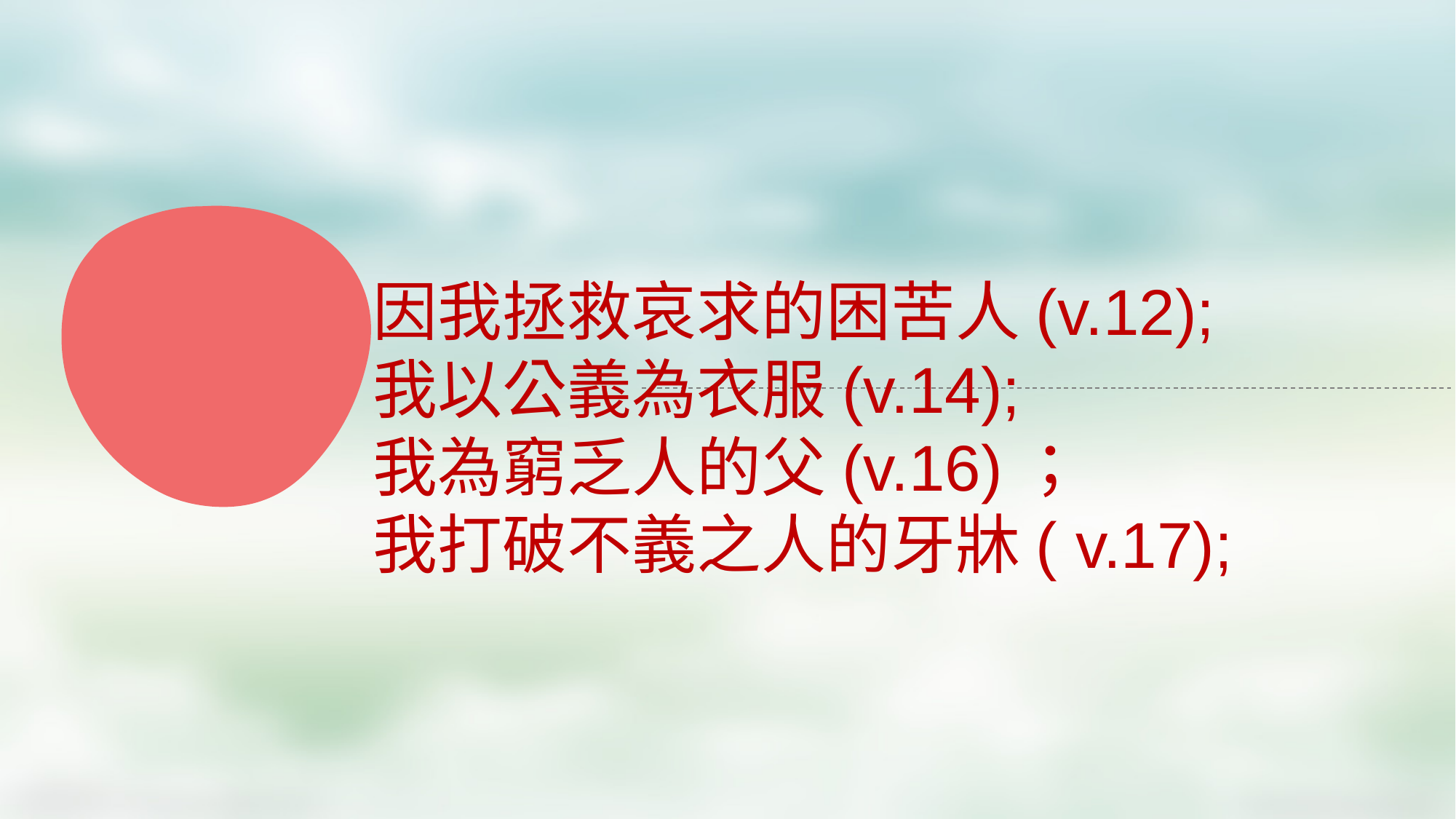

因我拯救哀求的困苦人(v.12);
我以公義為衣服(v.14);
我為窮乏人的父(v.16)；
我打破不義之人的牙牀( v.17);